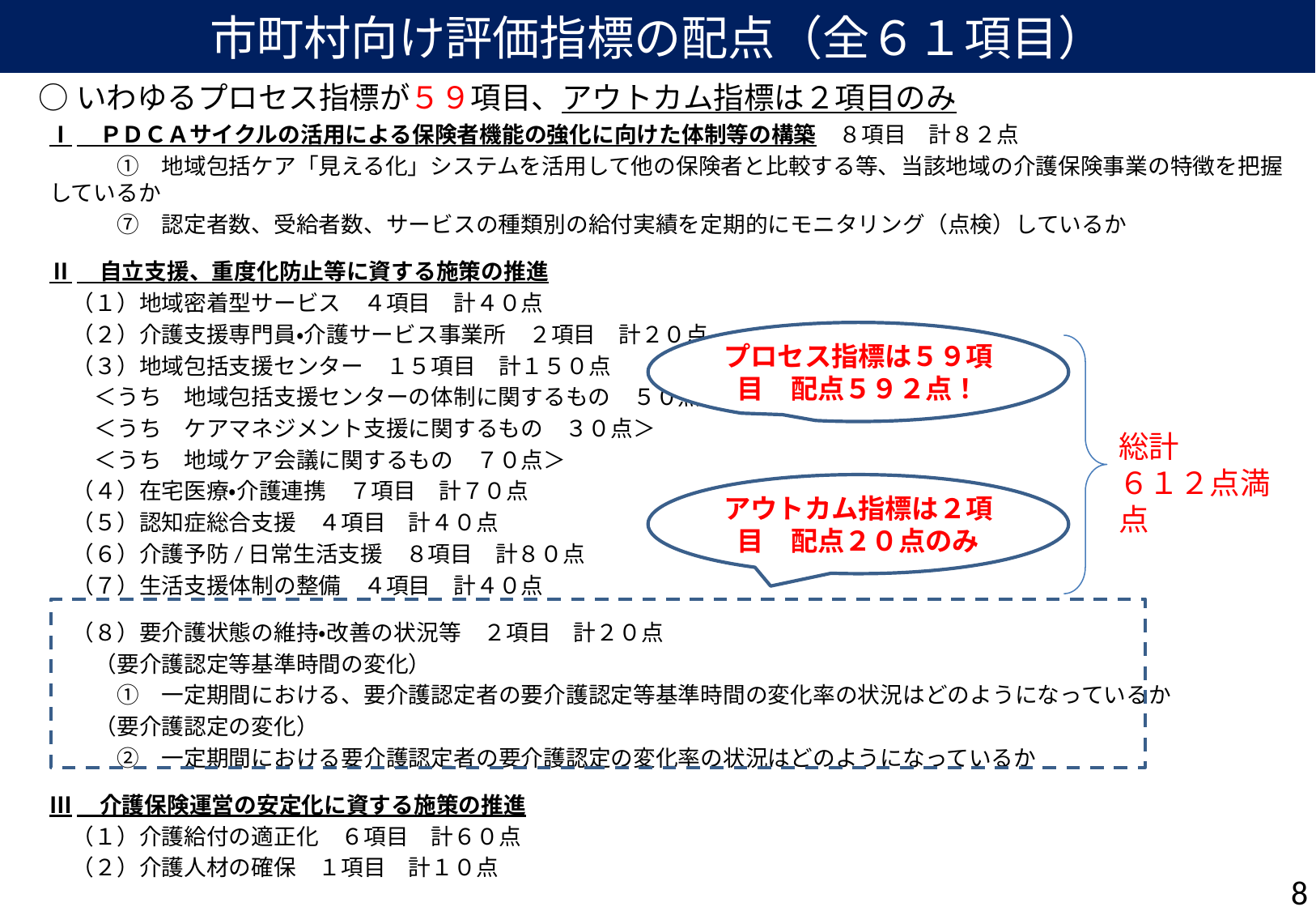

# 市町村向け評価指標の配点（全６１項目）
○いわゆるプロセス指標が５９項目、アウトカム指標は２項目のみ
Ⅰ　ＰＤＣＡサイクルの活用による保険者機能の強化に向けた体制等の構築　８項目　計８２点
　　　①　地域包括ケア「見える化」システムを活用して他の保険者と比較する等、当該地域の介護保険事業の特徴を把握しているか
　　　⑦　認定者数、受給者数、サービスの種類別の給付実績を定期的にモニタリング（点検）しているか
Ⅱ　自立支援、重度化防止等に資する施策の推進
　（１）地域密着型サービス　４項目　計４０点
　（２）介護支援専門員・介護サービス事業所　２項目　計２０点
　（３）地域包括支援センター　１５項目　計１５０点
　　＜うち　地域包括支援センターの体制に関するもの　５０点＞
　　＜うち　ケアマネジメント支援に関するもの　３０点＞
　　＜うち　地域ケア会議に関するもの　７０点＞
　（４）在宅医療・介護連携　７項目　計７０点
　（５）認知症総合支援　４項目　計４０点
　（６）介護予防/日常生活支援　８項目　計８０点
　（７）生活支援体制の整備　４項目　計４０点
　（８）要介護状態の維持・改善の状況等　２項目　計２０点
　　（要介護認定等基準時間の変化）
　　　①　一定期間における、要介護認定者の要介護認定等基準時間の変化率の状況はどのようになっているか
　　（要介護認定の変化）
　　　②　一定期間における要介護認定者の要介護認定の変化率の状況はどのようになっているか
Ⅲ　介護保険運営の安定化に資する施策の推進
　（１）介護給付の適正化　６項目　計６０点
　（２）介護人材の確保　１項目　計１０点
プロセス指標は５９項目　配点５９２点！

総計
６１２点満点
アウトカム指標は２項目　配点２０点のみ

8